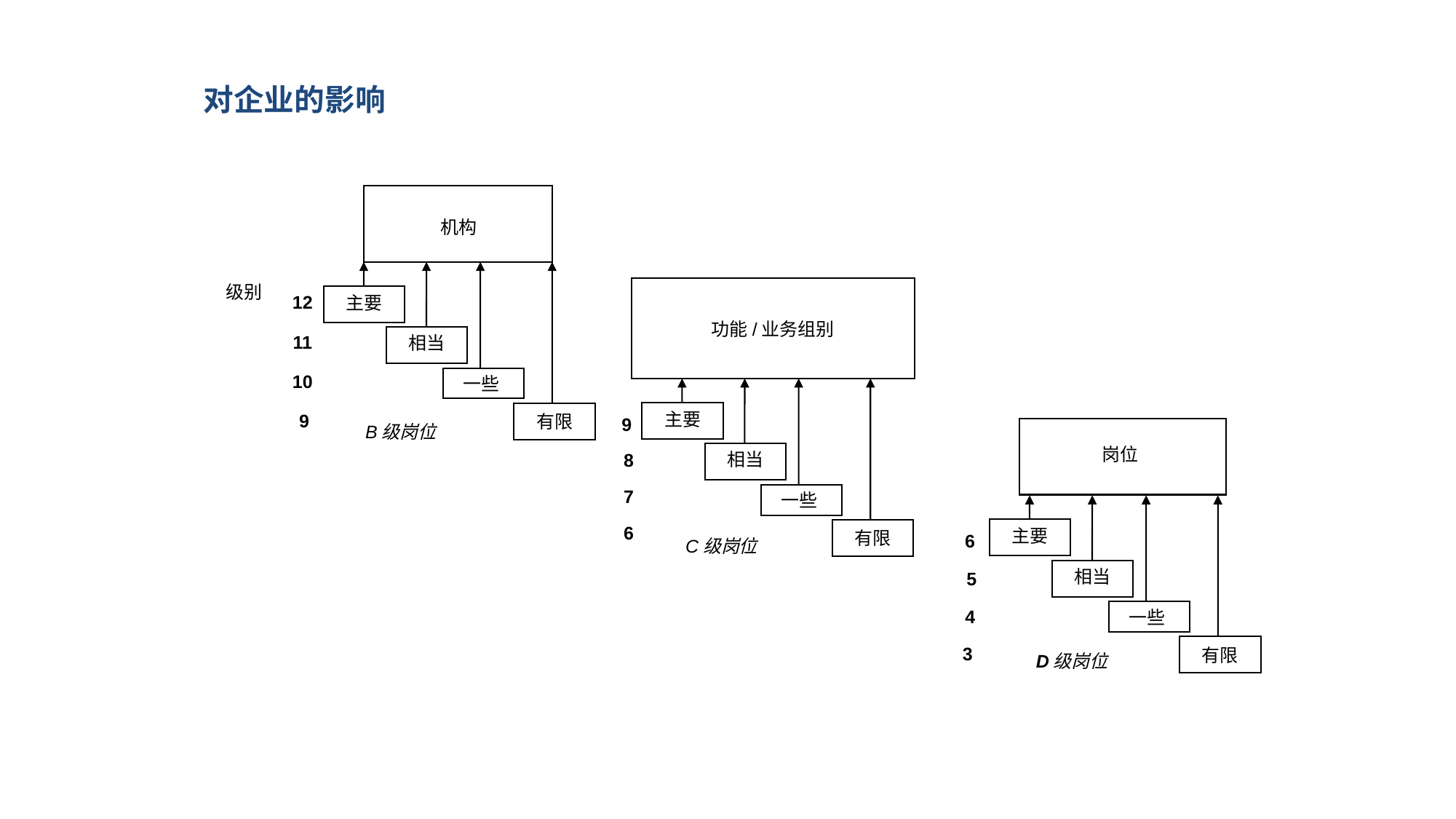

对企业的影响

机构

主要
相当
一些
有限
功能/业务组别
12
11
10
 9

主要
相当
一些
有限
9
8
7
6

B级岗位
岗位

主要
相当
一些
有限
6
5
4
3
C级岗位

D级岗位
级别